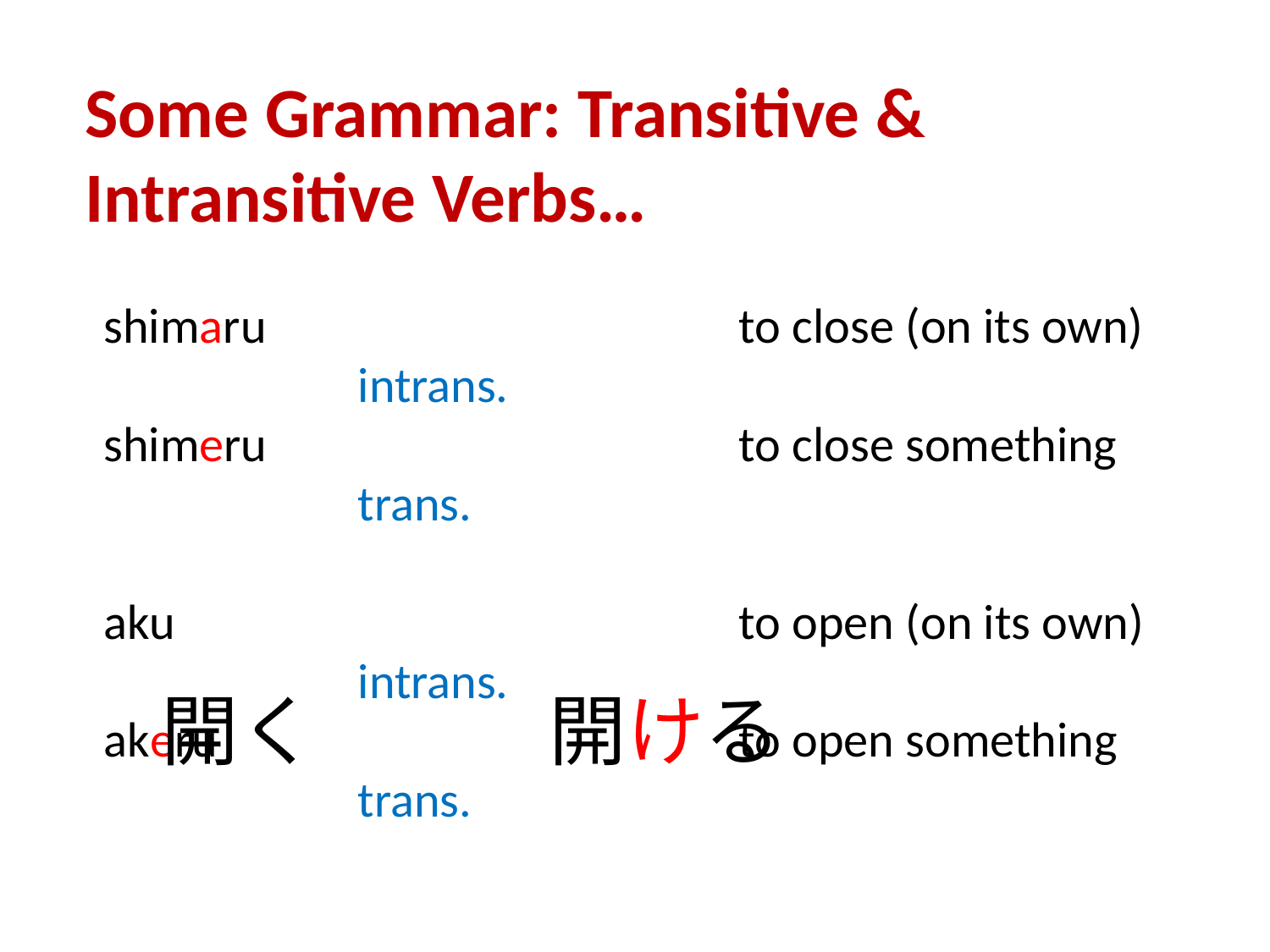

Some Grammar: Transitive & Intransitive Verbs…
shimaru				to close (on its own)		intrans.
shimeru 				to close something			trans.

aku					to open (on its own)		intrans.
akeru 					to open something			trans.

開く
開ける